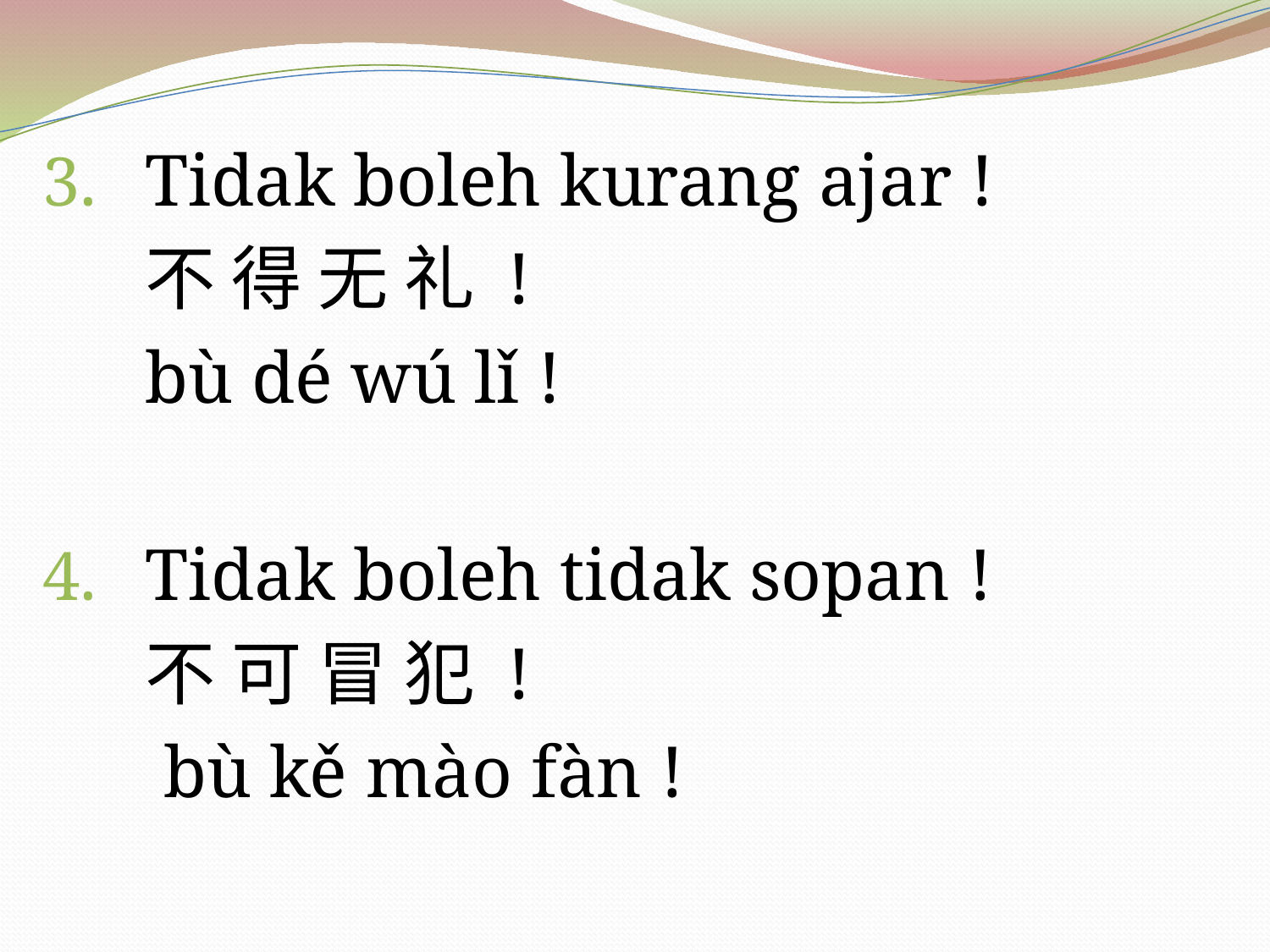

Tidak boleh kurang ajar !
	不 得 无 礼 !
	bù dé wú lǐ !

Tidak boleh tidak sopan !
	不 可 冒 犯 !
	 bù kě mào fàn !